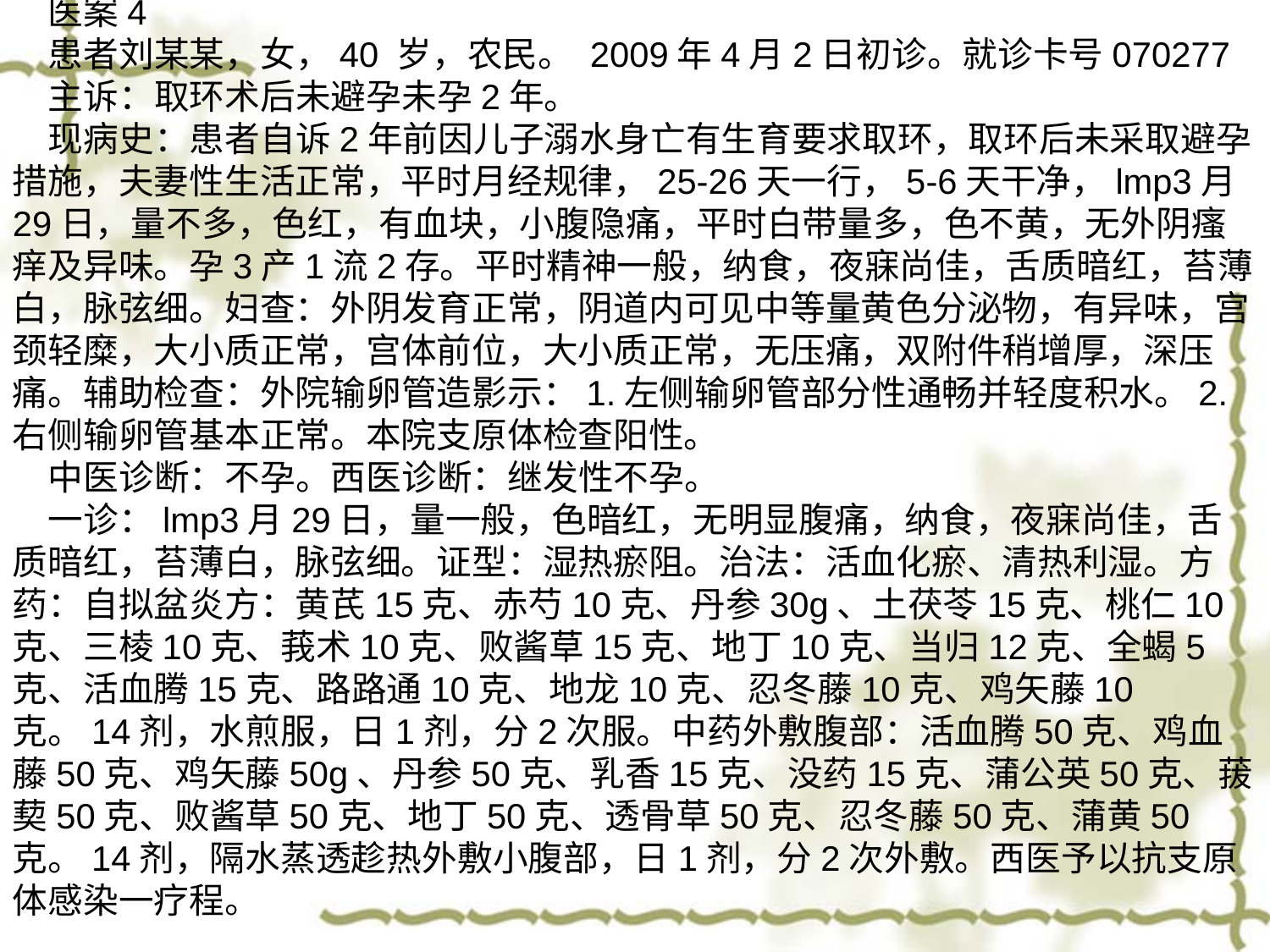

医案4
患者刘某某，女，40 岁，农民。 2009年4月2日初诊。就诊卡号070277
主诉：取环术后未避孕未孕2年。
现病史：患者自诉2年前因儿子溺水身亡有生育要求取环，取环后未采取避孕措施，夫妻性生活正常，平时月经规律，25-26天一行，5-6天干净，lmp3月29日，量不多，色红，有血块，小腹隐痛，平时白带量多，色不黄，无外阴瘙痒及异味。孕3产1流2存。平时精神一般，纳食，夜寐尚佳，舌质暗红，苔薄白，脉弦细。妇查：外阴发育正常，阴道内可见中等量黄色分泌物，有异味，宫颈轻糜，大小质正常，宫体前位，大小质正常，无压痛，双附件稍增厚，深压痛。辅助检查：外院输卵管造影示：1.左侧输卵管部分性通畅并轻度积水。2.右侧输卵管基本正常。本院支原体检查阳性。
中医诊断：不孕。西医诊断：继发性不孕。
一诊：lmp3月29日，量一般，色暗红，无明显腹痛，纳食，夜寐尚佳，舌质暗红，苔薄白，脉弦细。证型：湿热瘀阻。治法：活血化瘀、清热利湿。方药：自拟盆炎方：黄芪15克、赤芍10克、丹参30g、土茯苓15克、桃仁10克、三棱10克、莪术10克、败酱草15克、地丁10克、当归12克、全蝎5克、活血腾15克、路路通10克、地龙10克、忍冬藤10克、鸡矢藤10克。14剂，水煎服，日1剂，分2次服。中药外敷腹部：活血腾50克、鸡血藤50克、鸡矢藤50g、丹参50克、乳香15克、没药15克、蒲公英50克、菝葜50克、败酱草50克、地丁50克、透骨草50克、忍冬藤50克、蒲黄50克。14剂，隔水蒸透趁热外敷小腹部，日1剂，分2次外敷。西医予以抗支原体感染一疗程。